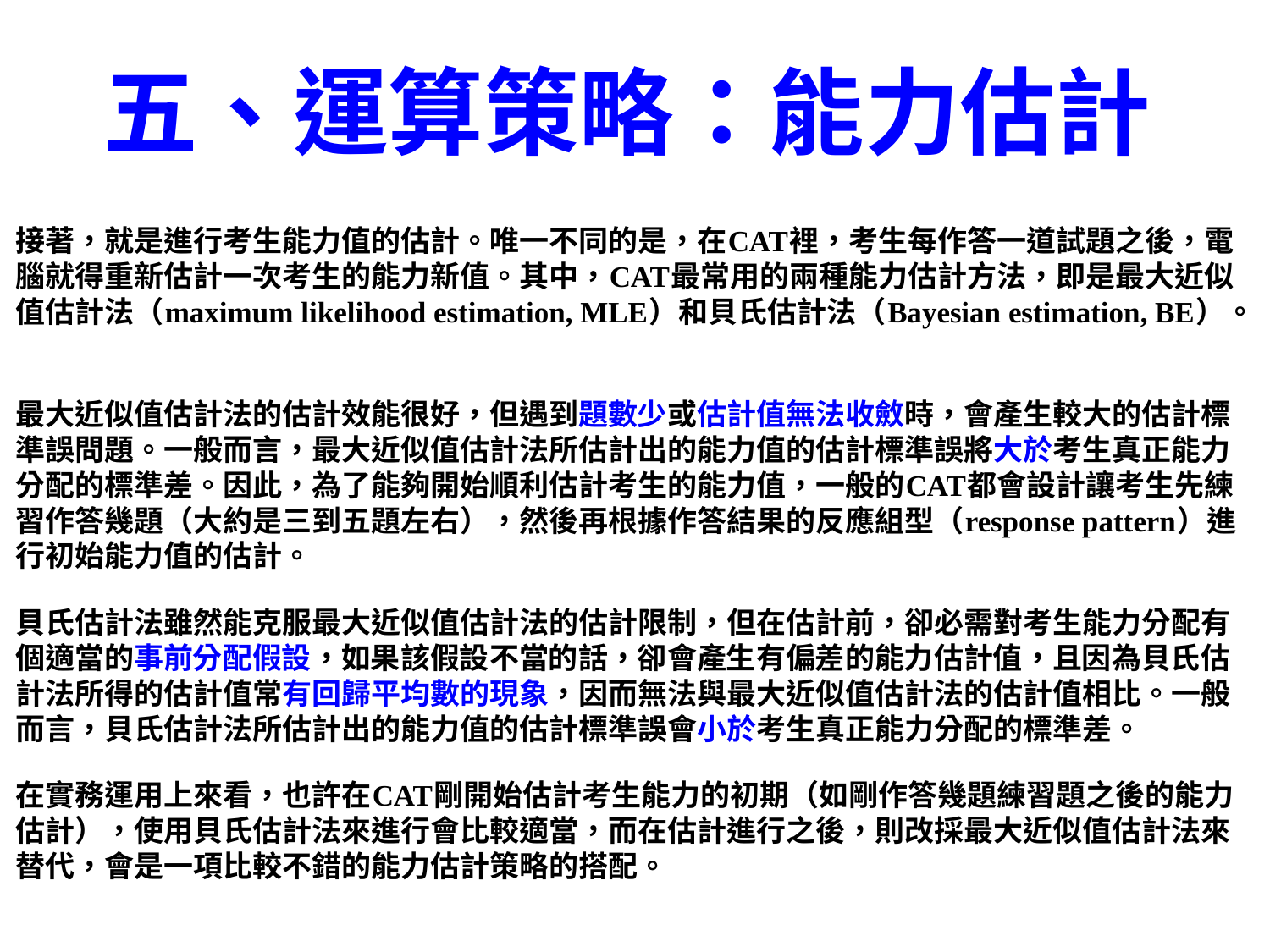

# 五、運算策略：能力估計
接著，就是進行考生能力值的估計。唯一不同的是，在CAT裡，考生每作答一道試題之後，電腦就得重新估計一次考生的能力新值。其中，CAT最常用的兩種能力估計方法，即是最大近似值估計法（maximum likelihood estimation, MLE）和貝氏估計法（Bayesian estimation, BE）。

最大近似值估計法的估計效能很好，但遇到題數少或估計值無法收斂時，會產生較大的估計標準誤問題。一般而言，最大近似值估計法所估計出的能力值的估計標準誤將大於考生真正能力分配的標準差。因此，為了能夠開始順利估計考生的能力值，一般的CAT都會設計讓考生先練習作答幾題（大約是三到五題左右），然後再根據作答結果的反應組型（response pattern）進行初始能力值的估計。

貝氏估計法雖然能克服最大近似值估計法的估計限制，但在估計前，卻必需對考生能力分配有個適當的事前分配假設，如果該假設不當的話，卻會產生有偏差的能力估計值，且因為貝氏估計法所得的估計值常有回歸平均數的現象，因而無法與最大近似值估計法的估計值相比。一般而言，貝氏估計法所估計出的能力值的估計標準誤會小於考生真正能力分配的標準差。

在實務運用上來看，也許在CAT剛開始估計考生能力的初期（如剛作答幾題練習題之後的能力估計），使用貝氏估計法來進行會比較適當，而在估計進行之後，則改採最大近似值估計法來替代，會是一項比較不錯的能力估計策略的搭配。